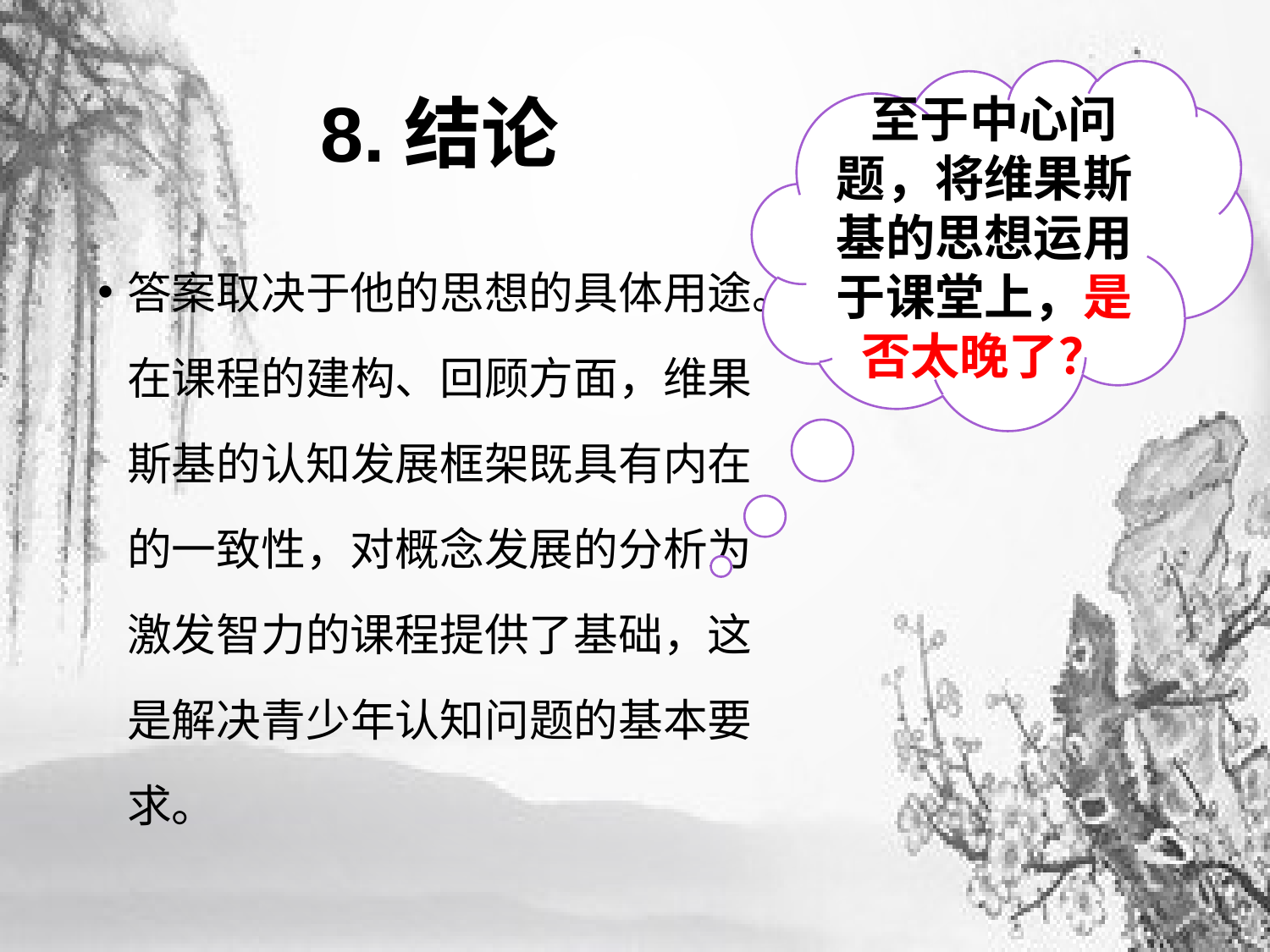

# 8.结论
 至于中心问题，将维果斯基的思想运用于课堂上，是否太晚了？
答案取决于他的思想的具体用途。在课程的建构、回顾方面，维果斯基的认知发展框架既具有内在的一致性，对概念发展的分析为激发智力的课程提供了基础，这是解决青少年认知问题的基本要求。